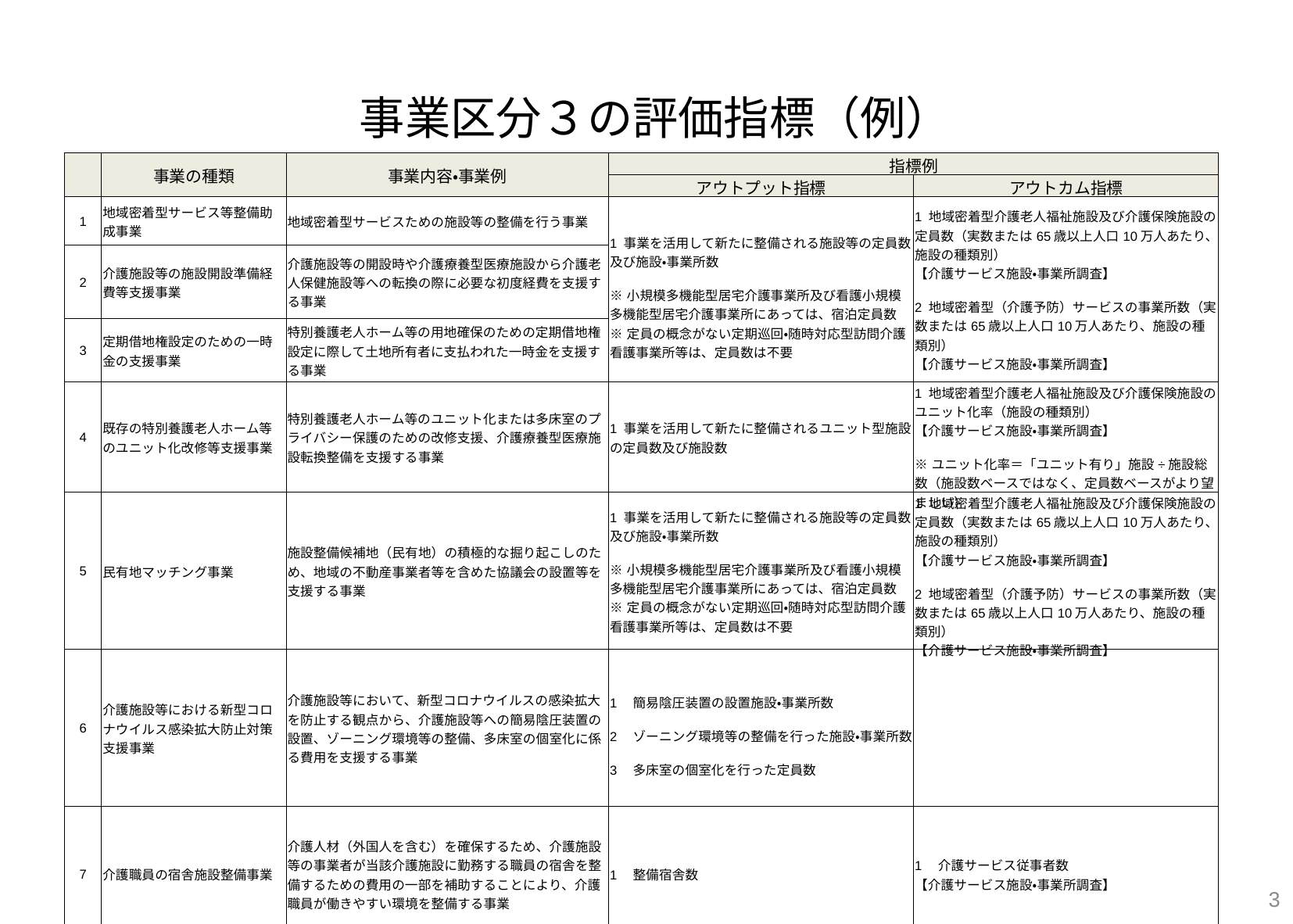

事業区分３の評価指標（例）
|  | 事業の種類 | 事業内容・事業例 | 指標例 |  |
| --- | --- | --- | --- | --- |
|  |  |  | アウトプット指標 | アウトカム指標 |
| 1 | 地域密着型サービス等整備助成事業 | 地域密着型サービスための施設等の整備を行う事業 | 1 事業を活用して新たに整備される施設等の定員数及び施設・事業所数 ※小規模多機能型居宅介護事業所及び看護小規模多機能型居宅介護事業所にあっては、宿泊定員数 ※定員の概念がない定期巡回・随時対応型訪問介護看護事業所等は、定員数は不要 | 1 地域密着型介護老人福祉施設及び介護保険施設の定員数（実数または65歳以上人口10万人あたり、施設の種類別） 【介護サービス施設・事業所調査】 2 地域密着型（介護予防）サービスの事業所数（実数または65歳以上人口10万人あたり、施設の種類別） 【介護サービス施設・事業所調査】 |
| 2 | 介護施設等の施設開設準備経費等支援事業 | 介護施設等の開設時や介護療養型医療施設から介護老人保健施設等への転換の際に必要な初度経費を支援する事業 |  |  |
| 3 | 定期借地権設定のための一時金の支援事業 | 特別養護老人ホーム等の用地確保のための定期借地権設定に際して土地所有者に支払われた一時金を支援する事業 |  |  |
| 4 | 既存の特別養護老人ホーム等のユニット化改修等支援事業 | 特別養護老人ホーム等のユニット化または多床室のプライバシー保護のための改修支援、介護療養型医療施設転換整備を支援する事業 | 1 事業を活用して新たに整備されるユニット型施設の定員数及び施設数 | 1 地域密着型介護老人福祉施設及び介護保険施設のユニット化率（施設の種類別） 【介護サービス施設・事業所調査】 ※ユニット化率＝「ユニット有り」施設÷施設総数（施設数ベースではなく、定員数ベースがより望ましい） |
| 5 | 民有地マッチング事業 | 施設整備候補地（民有地）の積極的な掘り起こしのため、地域の不動産事業者等を含めた協議会の設置等を支援する事業 | 1 事業を活用して新たに整備される施設等の定員数及び施設・事業所数 ※小規模多機能型居宅介護事業所及び看護小規模多機能型居宅介護事業所にあっては、宿泊定員数 ※定員の概念がない定期巡回・随時対応型訪問介護看護事業所等は、定員数は不要 | 1 地域密着型介護老人福祉施設及び介護保険施設の定員数（実数または65歳以上人口10万人あたり、施設の種類別） 【介護サービス施設・事業所調査】 2 地域密着型（介護予防）サービスの事業所数（実数または65歳以上人口10万人あたり、施設の種類別） 【介護サービス施設・事業所調査】 |
| 6 | 介護施設等における新型コロナウイルス感染拡大防止対策支援事業 | 介護施設等において、新型コロナウイルスの感染拡大を防止する観点から、介護施設等への簡易陰圧装置の設置、ゾーニング環境等の整備、多床室の個室化に係る費用を支援する事業 | 1　簡易陰圧装置の設置施設・事業所数 2　ゾーニング環境等の整備を行った施設・事業所数 3　多床室の個室化を行った定員数 |  |
| 7 | 介護職員の宿舎施設整備事業 | 介護人材（外国人を含む）を確保するため、介護施設等の事業者が当該介護施設に勤務する職員の宿舎を整備するための費用の一部を補助することにより、介護職員が働きやすい環境を整備する事業 | 1　整備宿舎数 | 1　介護サービス従事者数 【介護サービス施設・事業所調査】 |
3